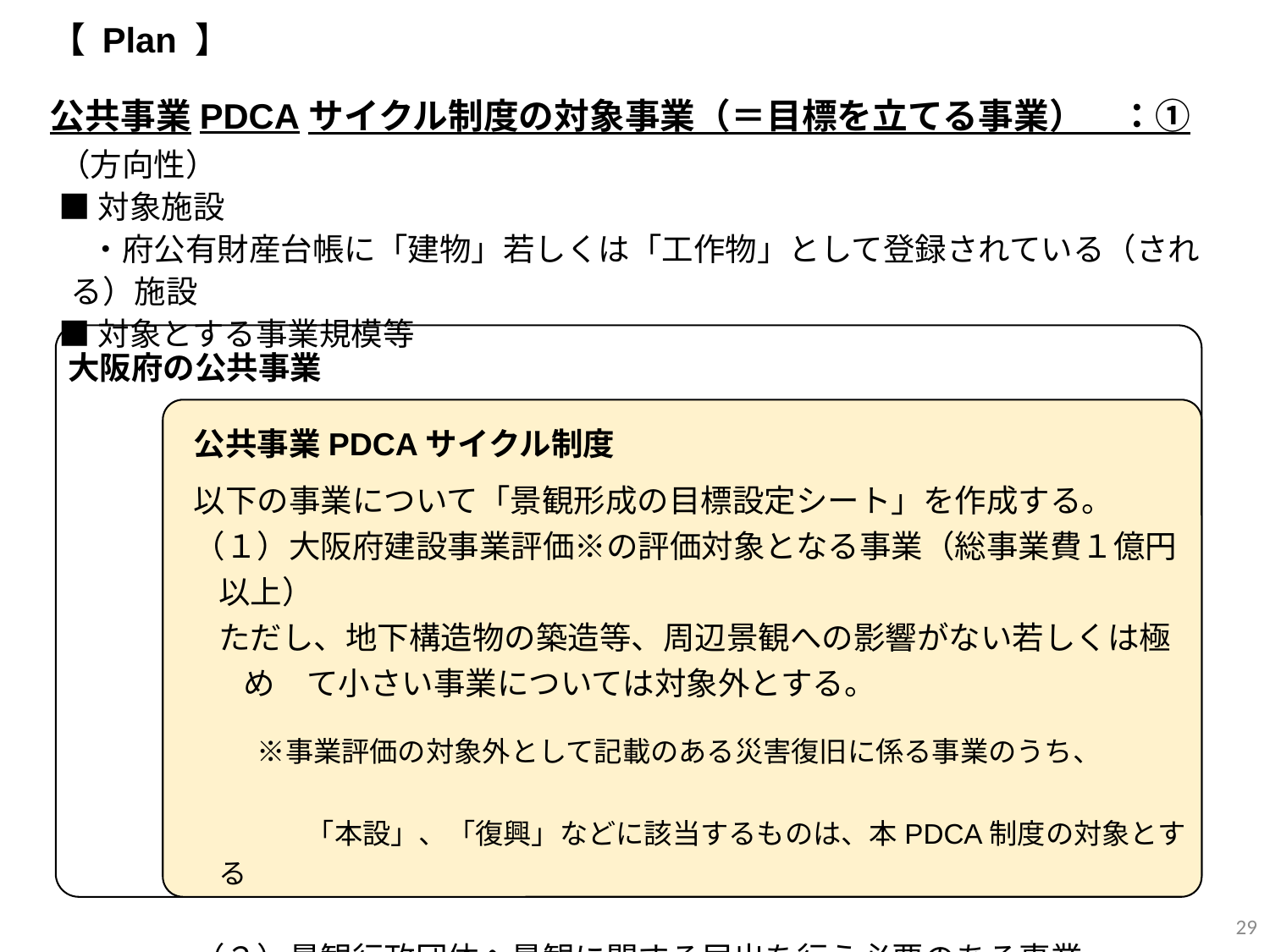

【 Plan 】
　公共事業PDCAサイクル制度の対象事業（＝目標を立てる事業）　：①
（方向性）
■対象施設
　・府公有財産台帳に「建物」若しくは「工作物」として登録されている（される）施設
■対象とする事業規模等

大阪府の公共事業

公共事業PDCAサイクル制度
以下の事業について「景観形成の目標設定シート」を作成する。
（１）大阪府建設事業評価※の評価対象となる事業（総事業費１億円以上）
ただし、地下構造物の築造等、周辺景観への影響がない若しくは極め　て小さい事業については対象外とする。
　　※事業評価の対象外として記載のある災害復旧に係る事業のうち、
　　　　「本設」、「復興」などに該当するものは、本PDCA制度の対象とする

（２）景観行政団体へ景観に関する届出を行う必要のある事業
29